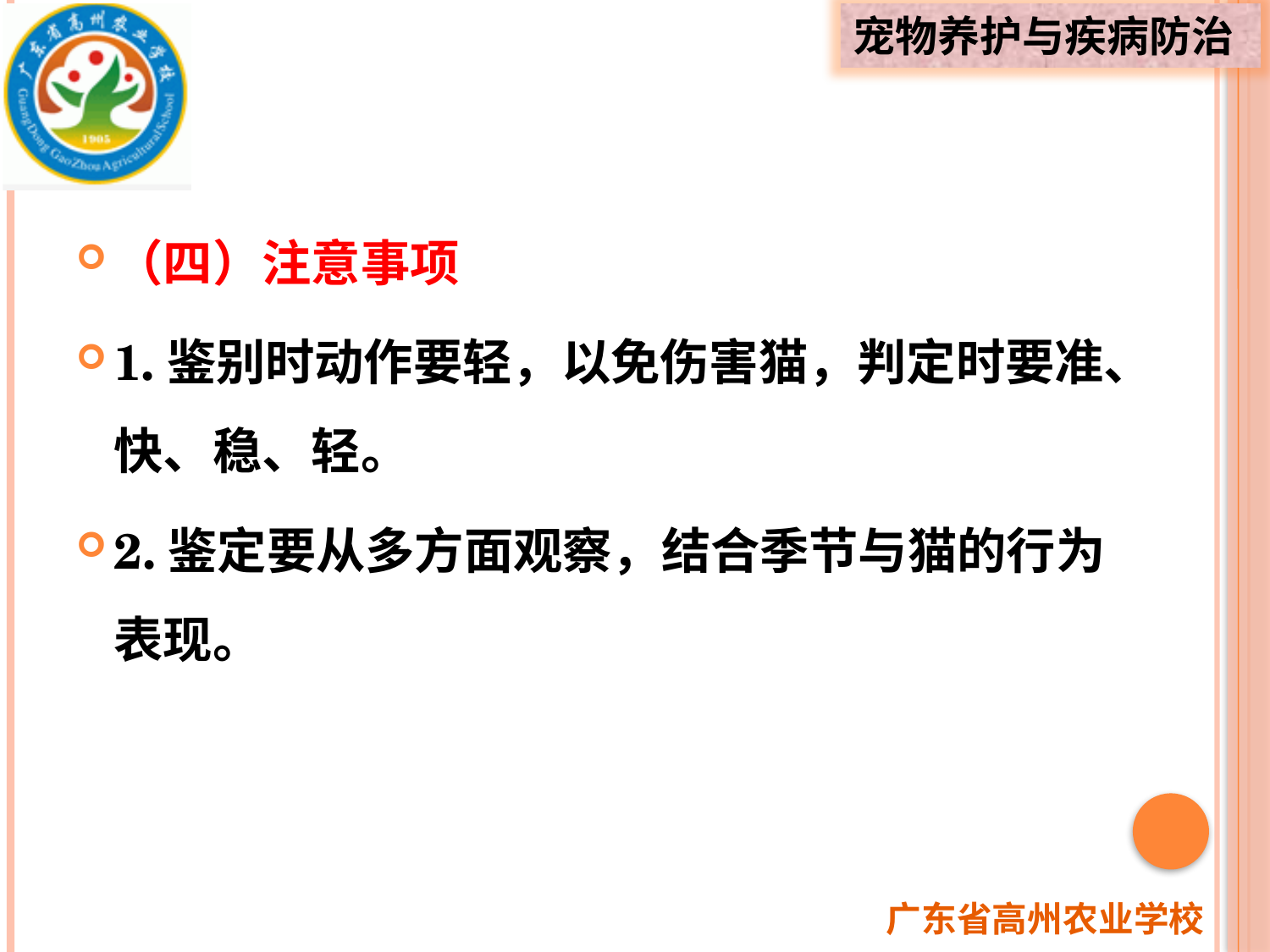

（四）注意事项
1.鉴别时动作要轻，以免伤害猫，判定时要准、快、稳、轻。
2.鉴定要从多方面观察，结合季节与猫的行为表现。